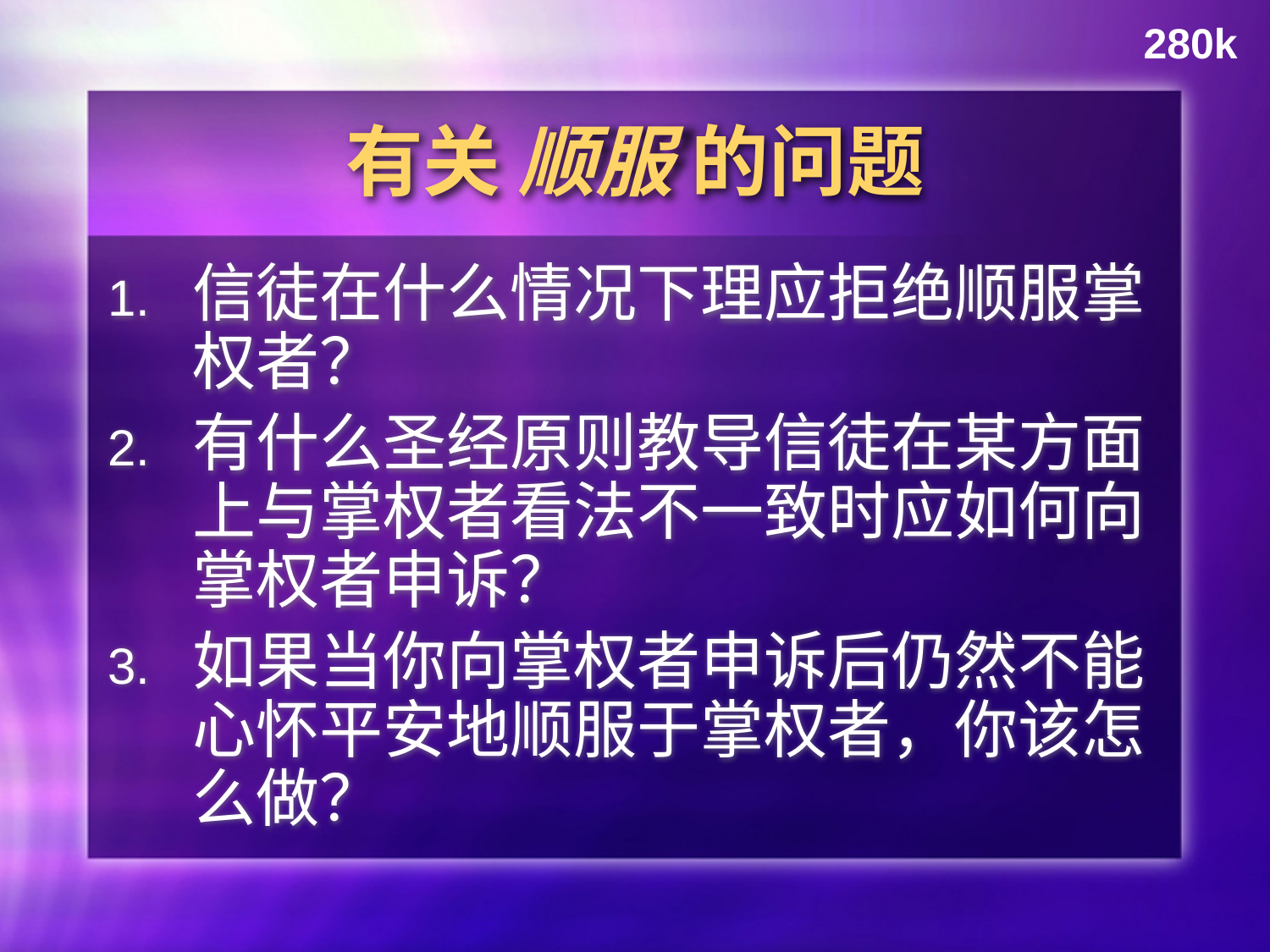

280k
# 有关 顺服 的问题
信徒在什么情况下理应拒绝顺服掌权者？
有什么圣经原则教导信徒在某方面上与掌权者看法不一致时应如何向掌权者申诉？
如果当你向掌权者申诉后仍然不能心怀平安地顺服于掌权者，你该怎么做？